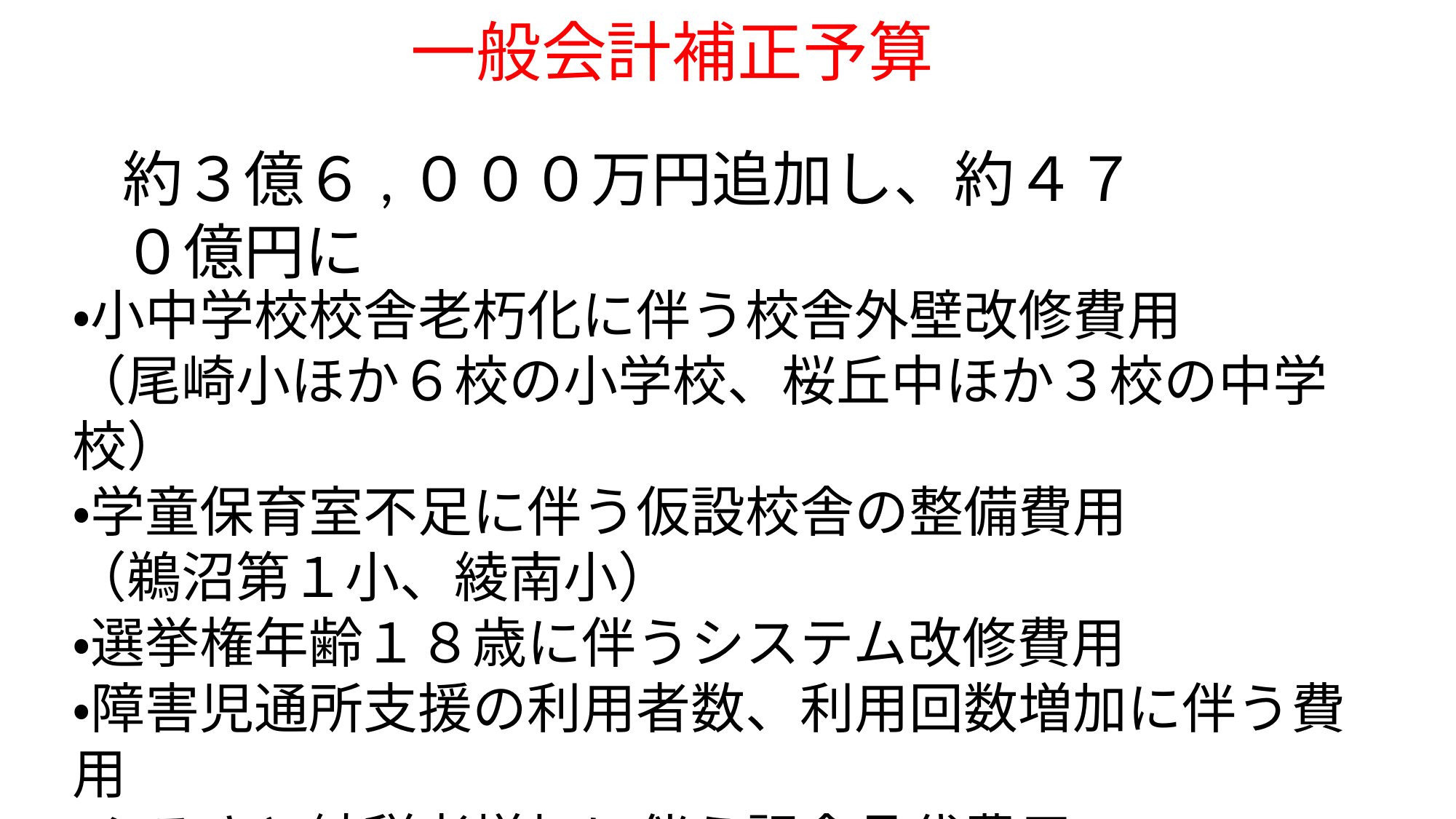

# 一般会計補正予算
約３億６,０００万円追加し、約４７０億円に
・小中学校校舎老朽化に伴う校舎外壁改修費用
（尾崎小ほか６校の小学校、桜丘中ほか３校の中学校）
・学童保育室不足に伴う仮設校舎の整備費用
（鵜沼第１小、綾南小）
・選挙権年齢１８歳に伴うシステム改修費用
・障害児通所支援の利用者数、利用回数増加に伴う費用
・ふるさと納税者増加に伴う記念品代費用